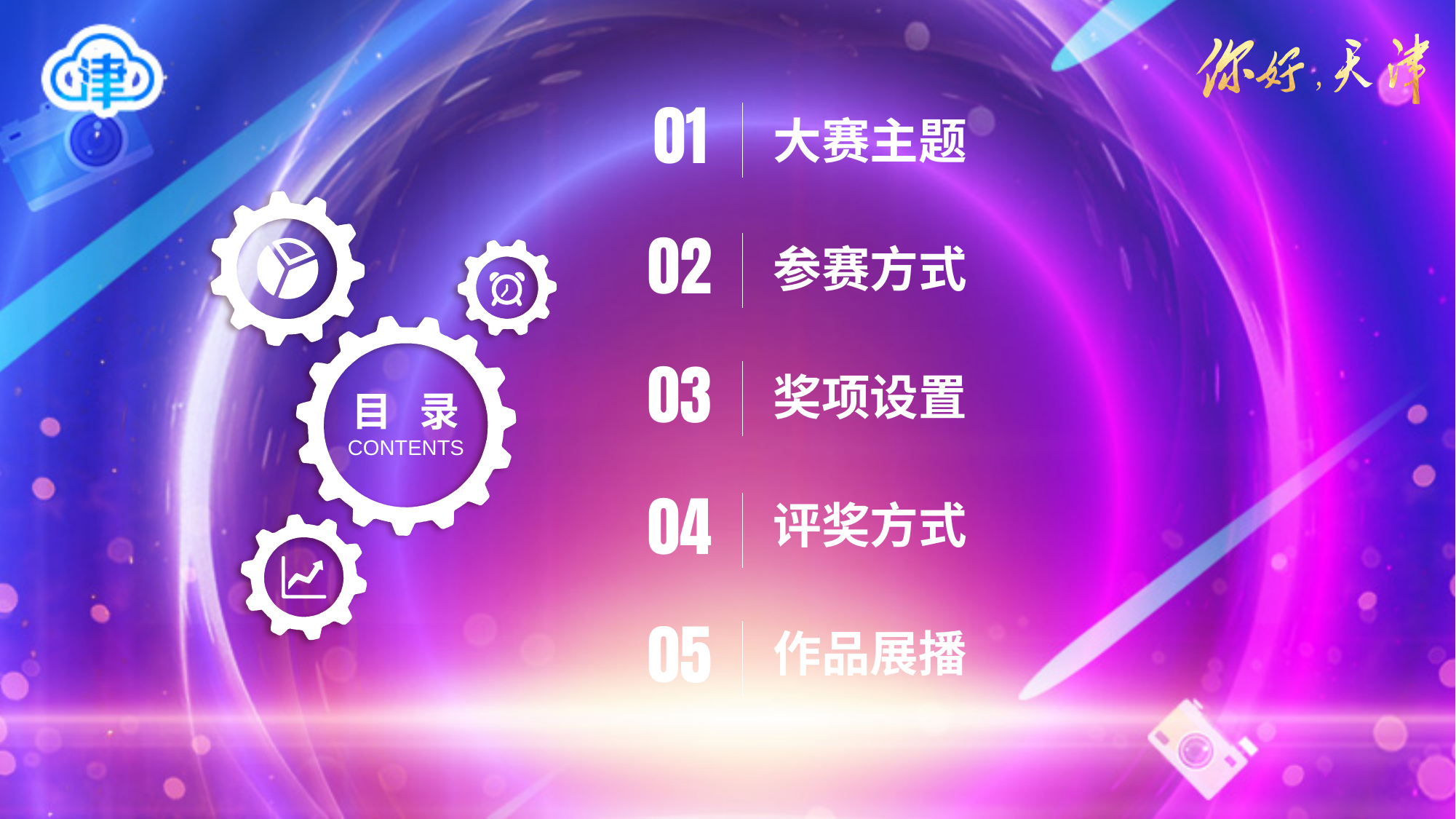

01
大赛主题

02

参赛方式

03
奖项设置
目   录
CONTENTS
04

评奖方式

05
作品展播